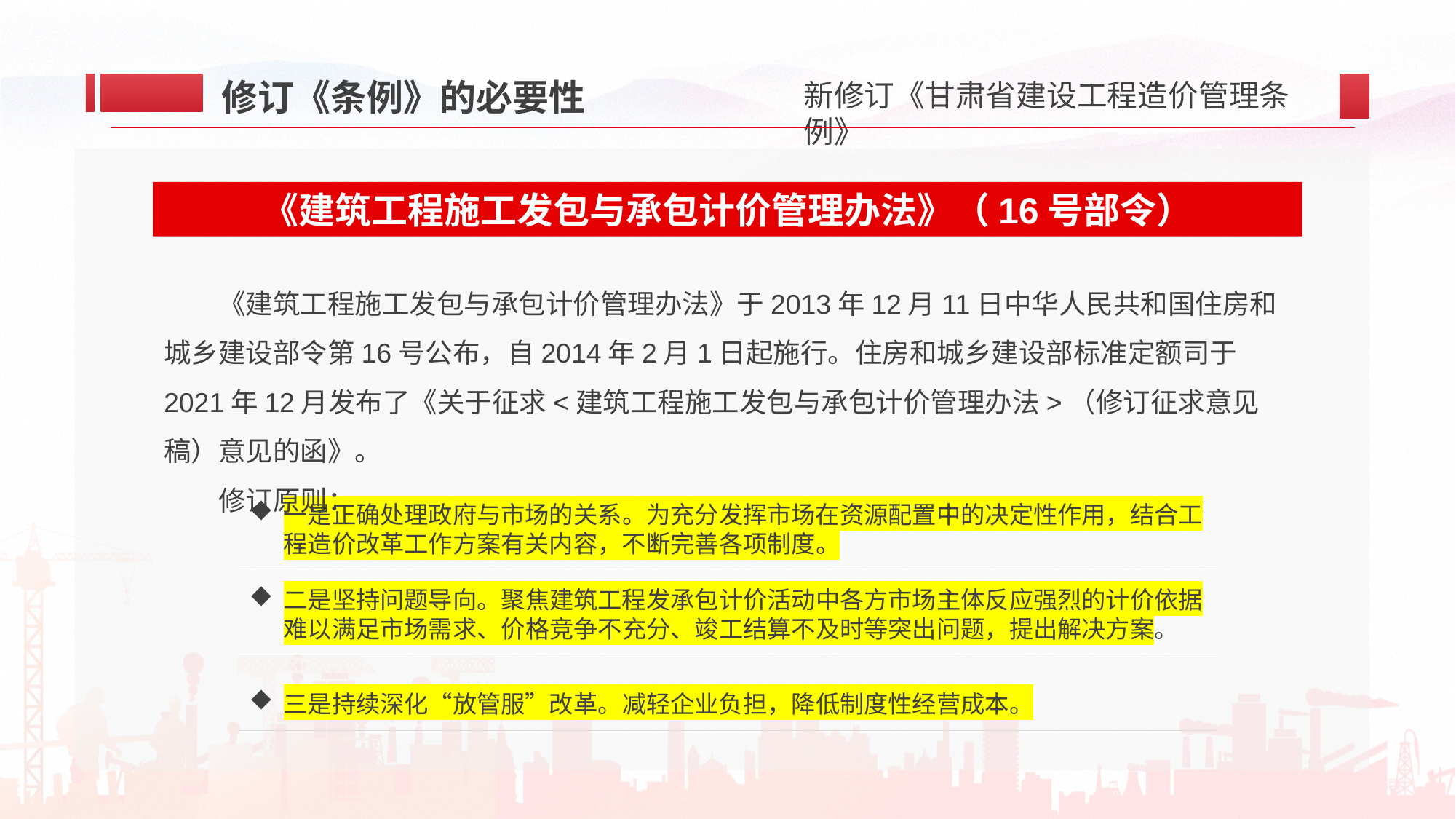

修订《条例》的必要性
《建筑工程施工发包与承包计价管理办法》（16号部令）
《建筑工程施工发包与承包计价管理办法》于2013年12月11日中华人民共和国住房和城乡建设部令第16号公布，自2014年2月1日起施行。住房和城乡建设部标准定额司于2021年12月发布了《关于征求<建筑工程施工发包与承包计价管理办法>（修订征求意见稿）意见的函》。
修订原则：
一是正确处理政府与市场的关系。为充分发挥市场在资源配置中的决定性作用，结合工程造价改革工作方案有关内容，不断完善各项制度。
二是坚持问题导向。聚焦建筑工程发承包计价活动中各方市场主体反应强烈的计价依据难以满足市场需求、价格竞争不充分、竣工结算不及时等突出问题，提出解决方案。
三是持续深化“放管服”改革。减轻企业负担，降低制度性经营成本。